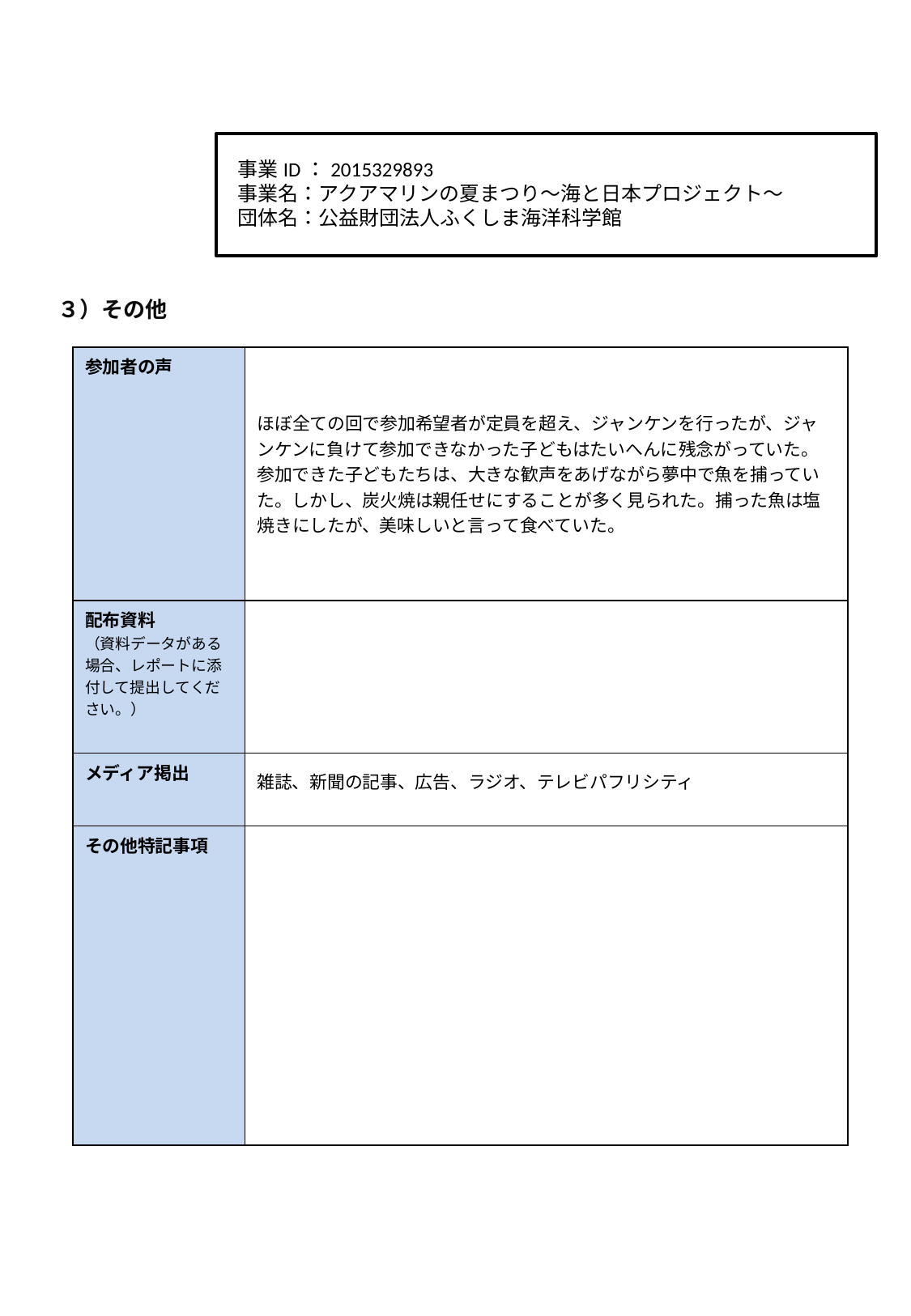

事業ID：2015329893
事業名：アクアマリンの夏まつり～海と日本プロジェクト～
団体名：公益財団法人ふくしま海洋科学館
３）その他
| 参加者の声 | ほぼ全ての回で参加希望者が定員を超え、ジャンケンを行ったが、ジャンケンに負けて参加できなかった子どもはたいへんに残念がっていた。 参加できた子どもたちは、大きな歓声をあげながら夢中で魚を捕っていた。しかし、炭火焼は親任せにすることが多く見られた。捕った魚は塩焼きにしたが、美味しいと言って食べていた。 |
| --- | --- |
| 配布資料 （資料データがある場合、レポートに添付して提出してください。） |  |
| メディア掲出 | 雑誌、新聞の記事、広告、ラジオ、テレビパフリシティ |
| その他特記事項 |  |